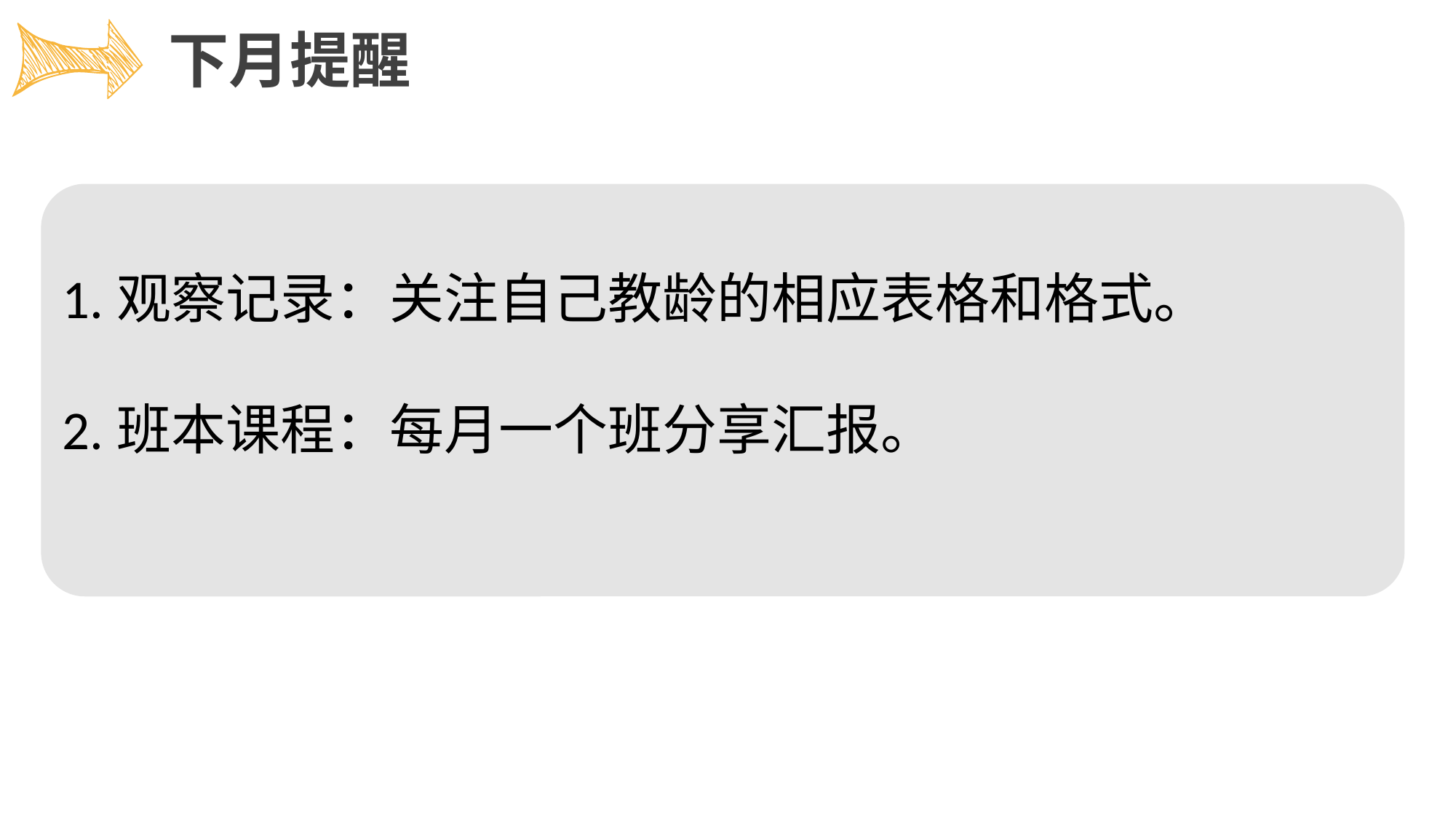

下月提醒

游戏后分享交流

1.观察记录：关注自己教龄的相应表格和格式。
2.班本课程：每月一个班分享汇报。